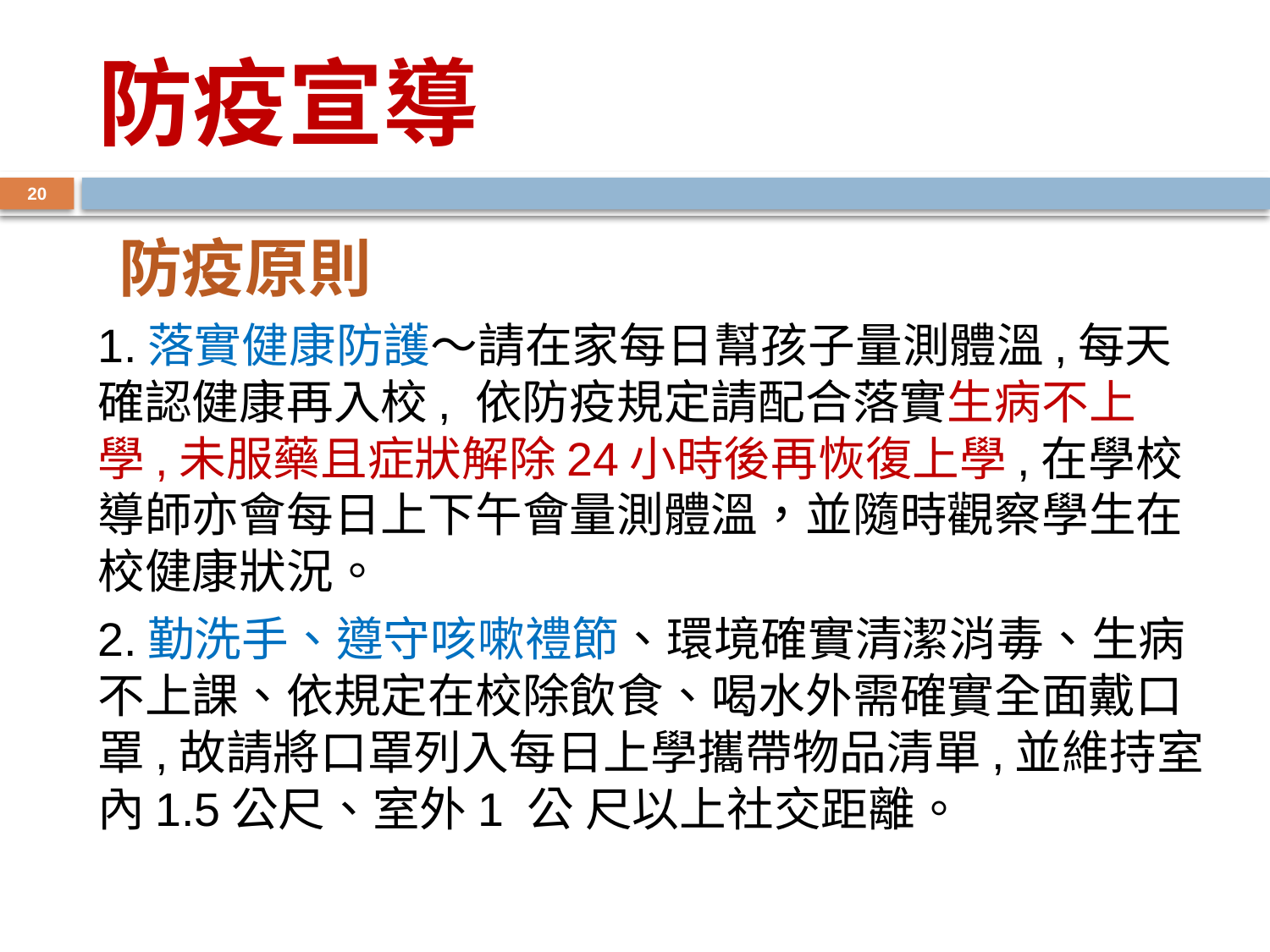

# 防疫宣導
20
 防疫原則
1.落實健康防護～請在家每日幫孩子量測體溫,每天確認健康再入校, 依防疫規定請配合落實生病不上學,未服藥且症狀解除24小時後再恢復上學,在學校導師亦會每日上下午會量測體溫，並隨時觀察學生在校健康狀況。
2.勤洗手、遵守咳嗽禮節、環境確實清潔消毒、生病不上課、依規定在校除飲食、喝水外需確實全面戴口罩,故請將口罩列入每日上學攜帶物品清單,並維持室內1.5公尺、室外1 公 尺以上社交距離。